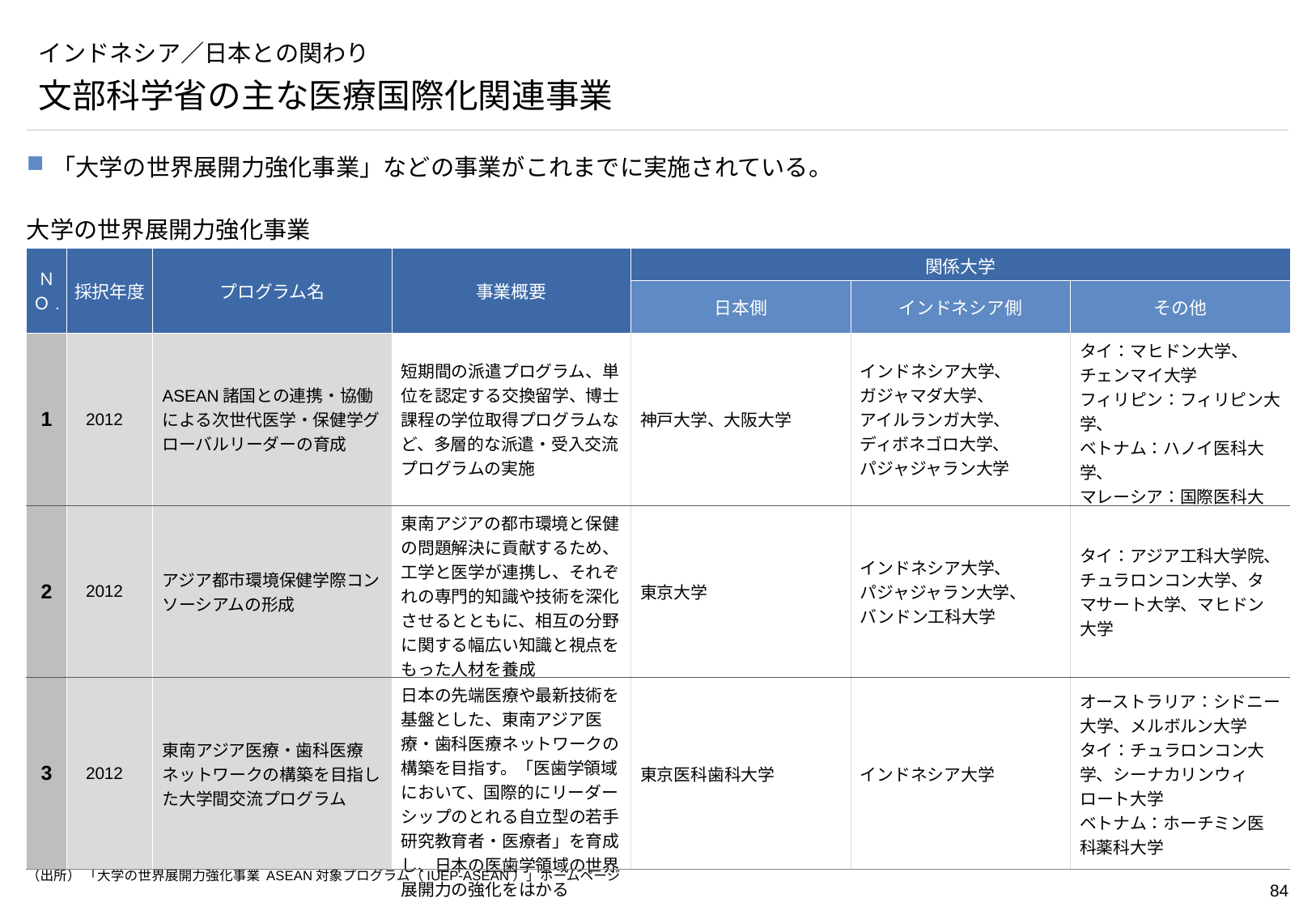

# インドネシア／日本との関わり
文部科学省の主な医療国際化関連事業
「大学の世界展開力強化事業」などの事業がこれまでに実施されている。
大学の世界展開力強化事業
| ＮＯ. | 採択年度 | プログラム名 | 事業概要 | 関係大学 |  |  |
| --- | --- | --- | --- | --- | --- | --- |
|  |  |  |  | 日本側 | インドネシア側 | その他 |
| 1 | 2012 | ASEAN諸国との連携・協働による次世代医学・保健学グローバルリーダーの育成 | 短期間の派遣プログラム、単位を認定する交換留学、博士課程の学位取得プログラムなど、多層的な派遣・受入交流プログラムの実施 | 神戸大学、大阪大学 | インドネシア大学、 ガジャマダ大学、 アイルランガ大学、 ディボネゴロ大学、 パジャジャラン大学 | タイ：マヒドン大学、チェンマイ大学 フィリピン：フィリピン大学、 ベトナム：ハノイ医科大学、 マレーシア：国際医科大学　等 |
| 2 | 2012 | アジア都市環境保健学際コンソーシアムの形成 | 東南アジアの都市環境と保健の問題解決に貢献するため、工学と医学が連携し、それぞれの専門的知識や技術を深化させるとともに、相互の分野に関する幅広い知識と視点をもった人材を養成 | 東京大学 | インドネシア大学、 パジャジャラン大学、 バンドン工科大学 | タイ：アジア工科大学院、チュラロンコン大学、タマサート大学、マヒドン大学 |
| 3 | 2012 | 東南アジア医療・歯科医療ネットワークの構築を目指した大学間交流プログラム | 日本の先端医療や最新技術を基盤とした、東南アジア医療・歯科医療ネットワークの構築を目指す。「医歯学領域において、国際的にリーダーシップのとれる自立型の若手研究教育者・医療者」を育成し、日本の医歯学領域の世界展開力の強化をはかる | 東京医科歯科大学 | インドネシア大学 | オーストラリア：シドニー大学、メルボルン大学 タイ：チュラロンコン大学、シーナカリンウィロート大学 ベトナム：ホーチミン医科薬科大学 |
（出所） 「大学の世界展開力強化事業 ASEAN対象プログラム（IUEP-ASEAN）」ホームページ